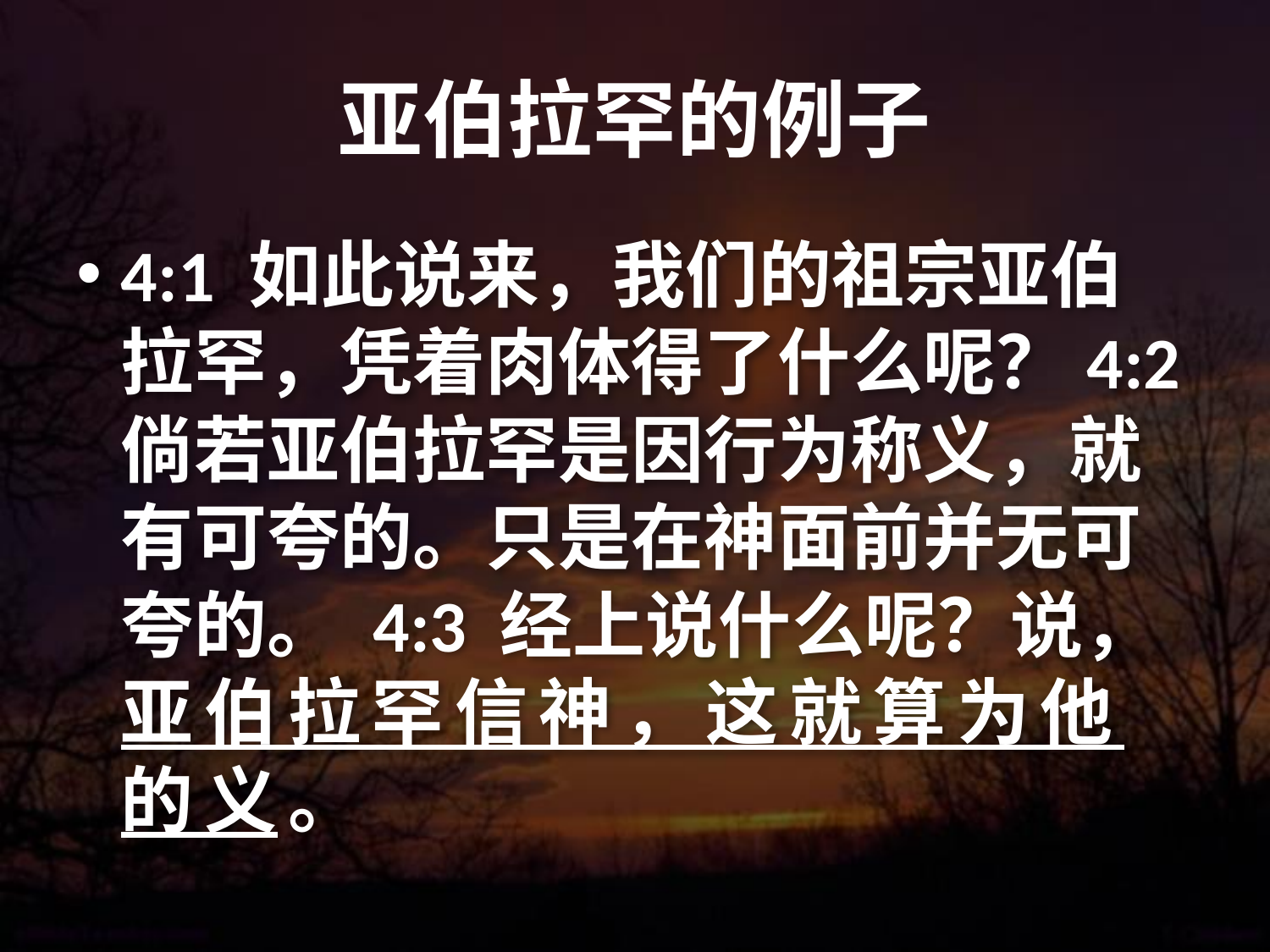

# 亚伯拉罕的例子
4:1 如此说来，我们的祖宗亚伯拉罕，凭着肉体得了什么呢？4:2 倘若亚伯拉罕是因行为称义，就有可夸的。只是在神面前并无可夸的。 4:3 经上说什么呢？说，亚伯拉罕信神，这就算为他的义。